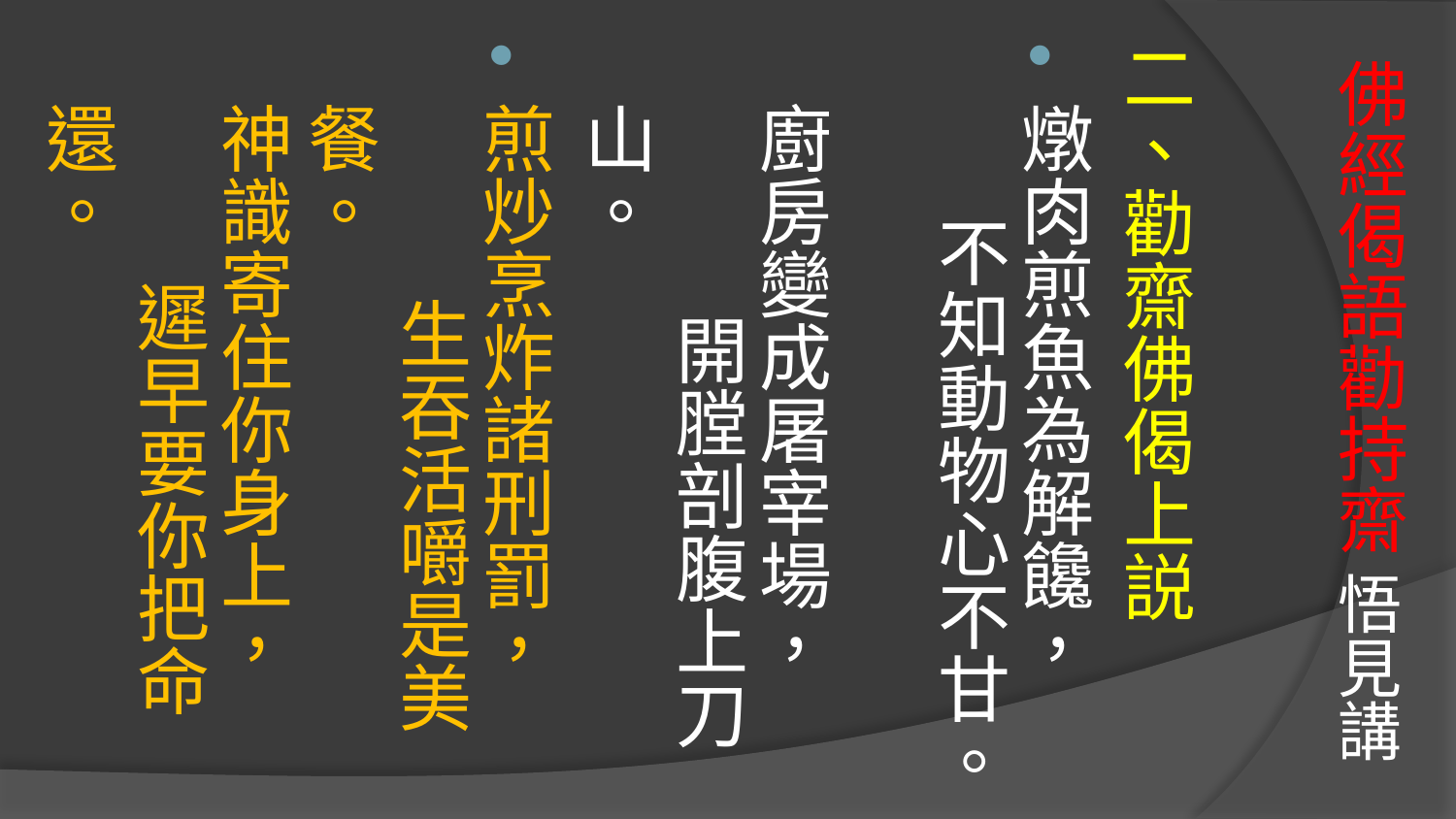

二、勸齋佛偈上説
燉肉煎魚為解饞，              不知動物心不甘。
廚房變成屠宰場，                    開膛剖腹上刀山。
煎炒烹炸諸刑罰，                   生吞活嚼是美餐。
神識寄住你身上，                  遲早要你把命還。
# 佛經偈語勸持齋 悟見講